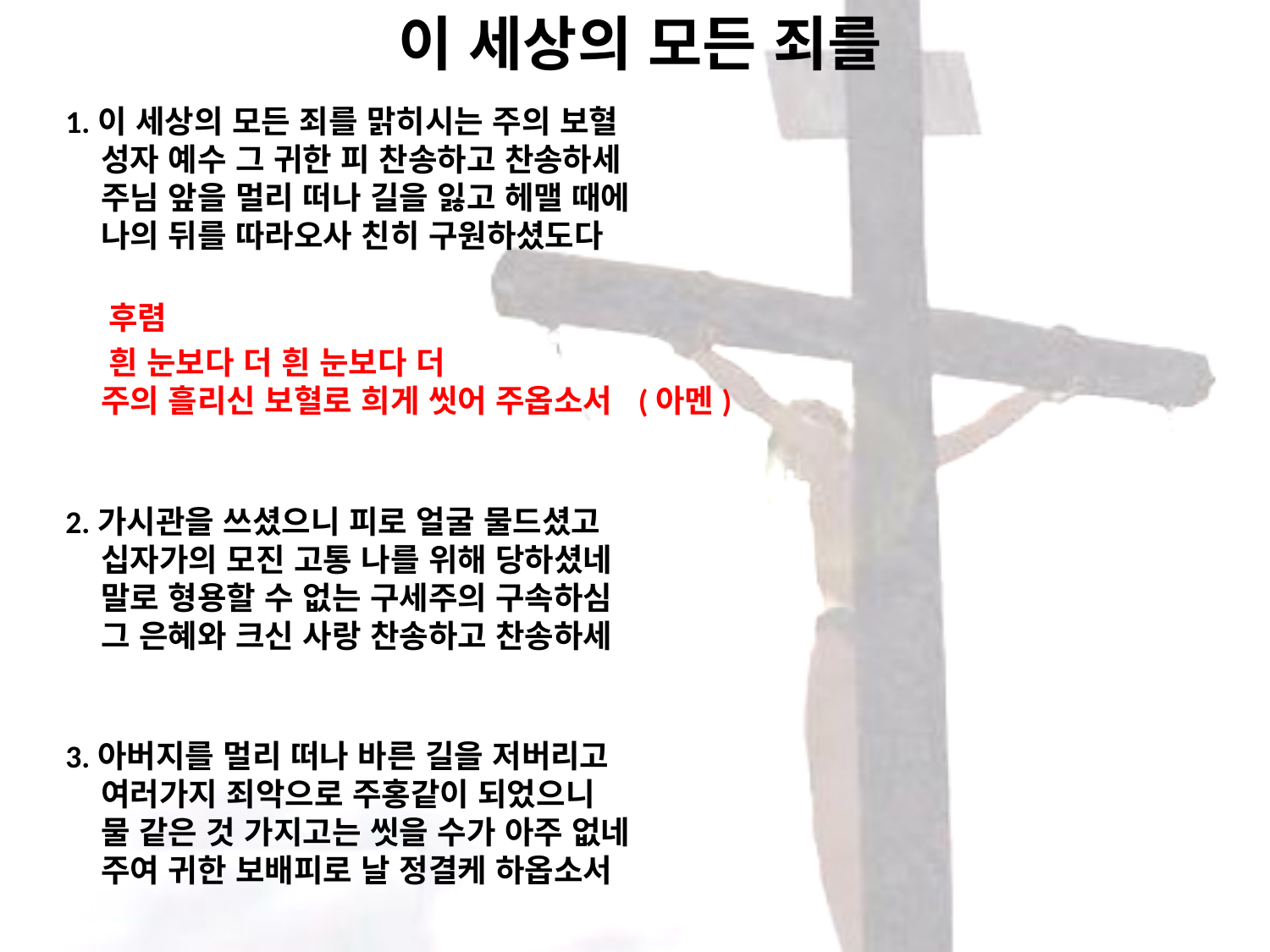

# 이 세상의 모든 죄를
1.이 세상의 모든 죄를 맑히시는 주의 보혈
    성자 예수 그 귀한 피 찬송하고 찬송하세
    주님 앞을 멀리 떠나 길을 잃고 헤맬 때에
    나의 뒤를 따라오사 친히 구원하셨도다
    후렴
    흰 눈보다 더 흰 눈보다 더
    주의 흘리신 보혈로 희게 씻어 주옵소서  (아멘)
2.가시관을 쓰셨으니 피로 얼굴 물드셨고
    십자가의 모진 고통 나를 위해 당하셨네
    말로 형용할 수 없는 구세주의 구속하심
    그 은혜와 크신 사랑 찬송하고 찬송하세
3.아버지를 멀리 떠나 바른 길을 저버리고
    여러가지 죄악으로 주홍같이 되었으니
    물 같은 것 가지고는 씻을 수가 아주 없네
    주여 귀한 보배피로 날 정결케 하옵소서